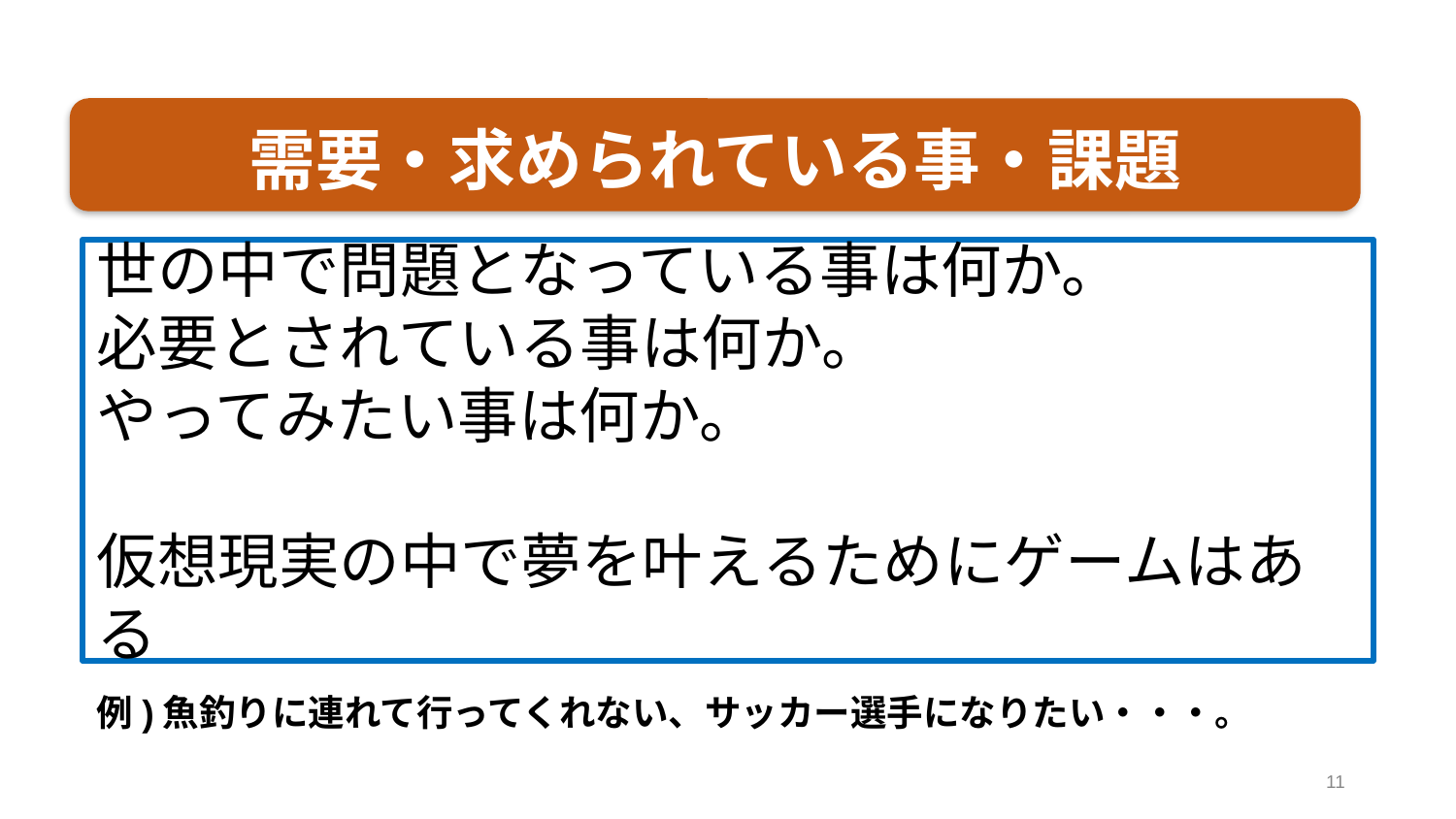

需要・求められている事・課題
世の中で問題となっている事は何か。
必要とされている事は何か。
やってみたい事は何か。
仮想現実の中で夢を叶えるためにゲームはある
例)魚釣りに連れて行ってくれない、サッカー選手になりたい・・・。
11